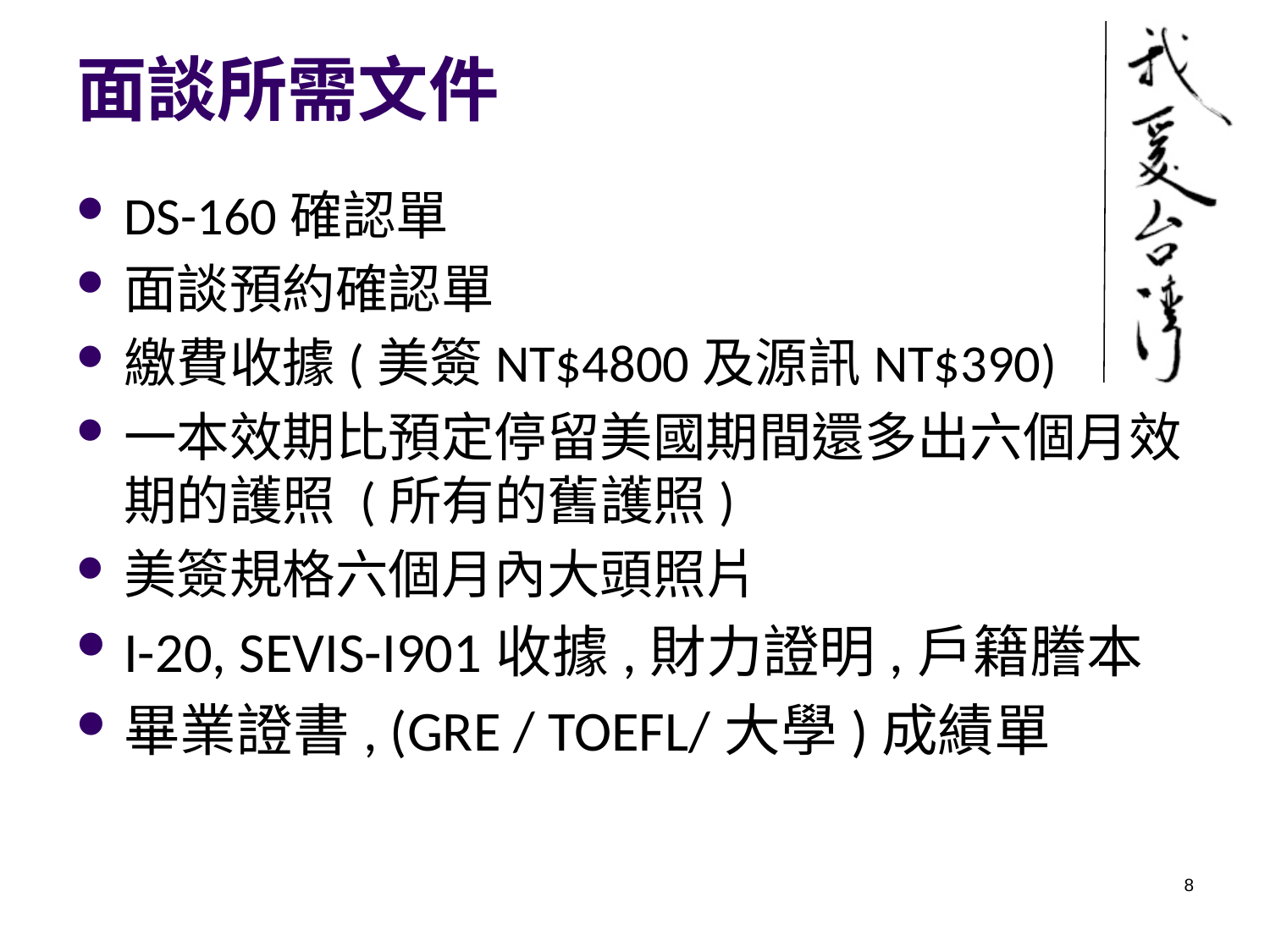

# 面談所需文件
DS-160確認單
面談預約確認單
繳費收據(美簽NT$4800及源訊NT$390)
一本效期比預定停留美國期間還多出六個月效期的護照 (所有的舊護照)
美簽規格六個月內大頭照片
I-20, SEVIS-I901收據,財力證明,戶籍謄本
畢業證書, (GRE / TOEFL/大學)成績單
8